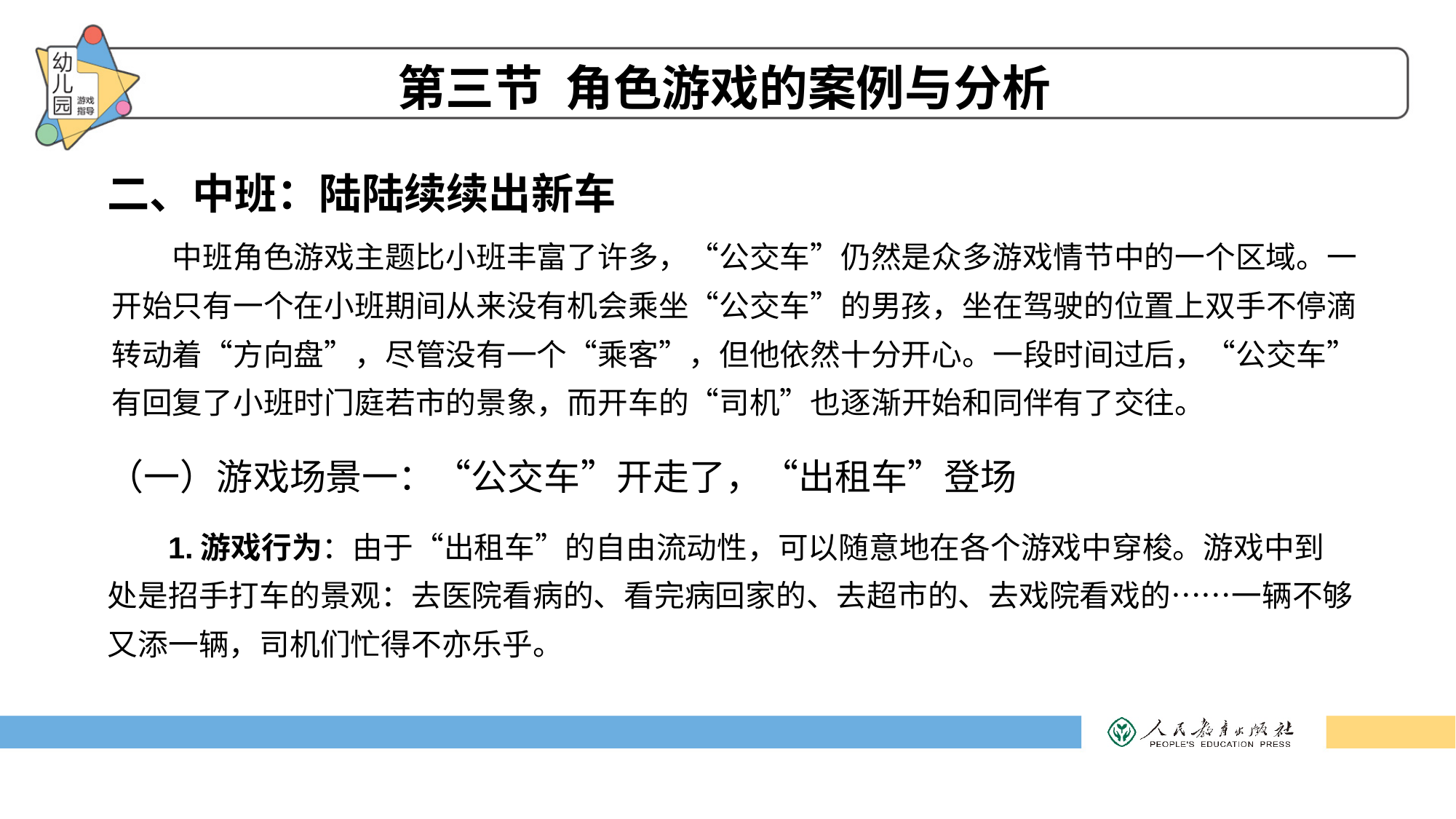

第三节  角色游戏的案例与分析
二、中班：陆陆续续出新车
中班角色游戏主题比小班丰富了许多，“公交车”仍然是众多游戏情节中的一个区域。一开始只有一个在小班期间从来没有机会乘坐“公交车”的男孩，坐在驾驶的位置上双手不停滴转动着“方向盘”，尽管没有一个“乘客”，但他依然十分开心。一段时间过后，“公交车”有回复了小班时门庭若市的景象，而开车的“司机”也逐渐开始和同伴有了交往。

（一）游戏场景一：“公交车”开走了，“出租车”登场
1.游戏行为：由于“出租车”的自由流动性，可以随意地在各个游戏中穿梭。游戏中到处是招手打车的景观：去医院看病的、看完病回家的、去超市的、去戏院看戏的……一辆不够又添一辆，司机们忙得不亦乐乎。